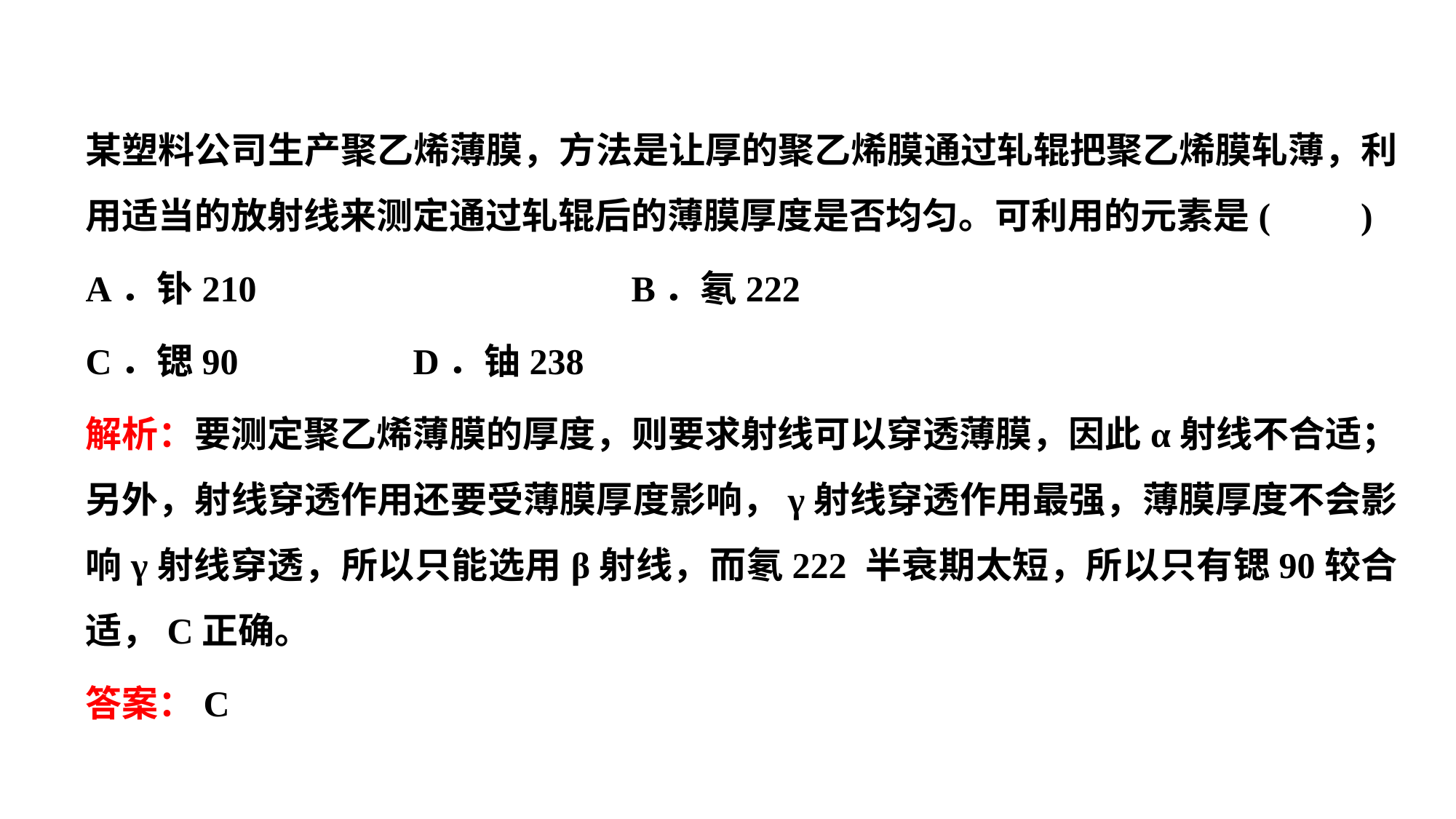

某塑料公司生产聚乙烯薄膜，方法是让厚的聚乙烯膜通过轧辊把聚乙烯膜轧薄，利用适当的放射线来测定通过轧辊后的薄膜厚度是否均匀。可利用的元素是(　　)
A．钋210　　　　　　　　　	B．氡222
C．锶90		D．铀238
解析：要测定聚乙烯薄膜的厚度，则要求射线可以穿透薄膜，因此α射线不合适；另外，射线穿透作用还要受薄膜厚度影响，γ射线穿透作用最强，薄膜厚度不会影响γ射线穿透，所以只能选用β射线，而氡222 半衰期太短，所以只有锶90较合适，C正确。
答案：C